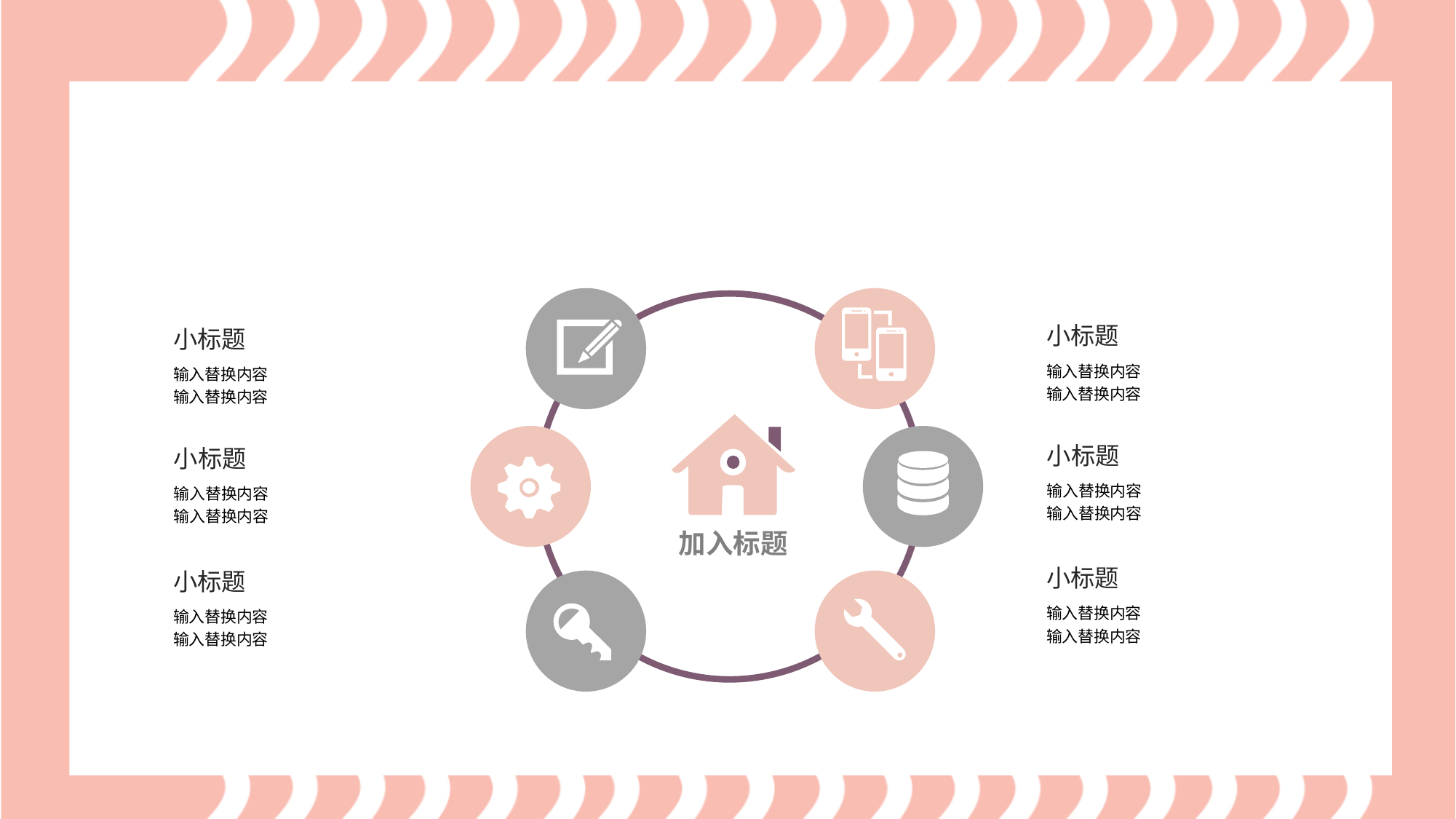

加入标题

小标题
输入替换内容
输入替换内容
小标题
输入替换内容
输入替换内容
小标题
输入替换内容
输入替换内容
小标题
输入替换内容
输入替换内容
小标题
输入替换内容
输入替换内容
小标题
输入替换内容
输入替换内容